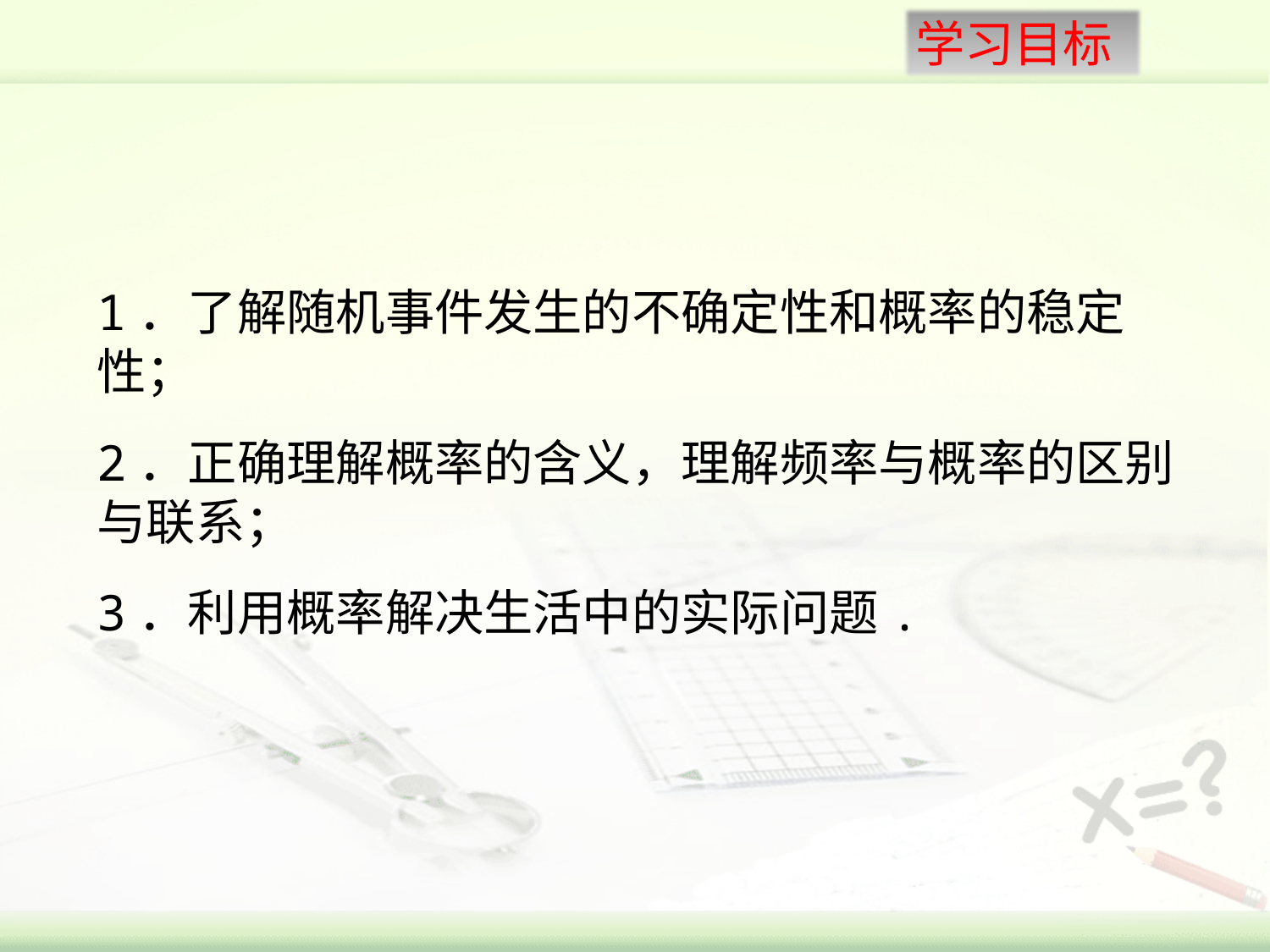

1．了解随机事件发生的不确定性和概率的稳定性；
2．正确理解概率的含义，理解频率与概率的区别与联系；
3．利用概率解决生活中的实际问题.